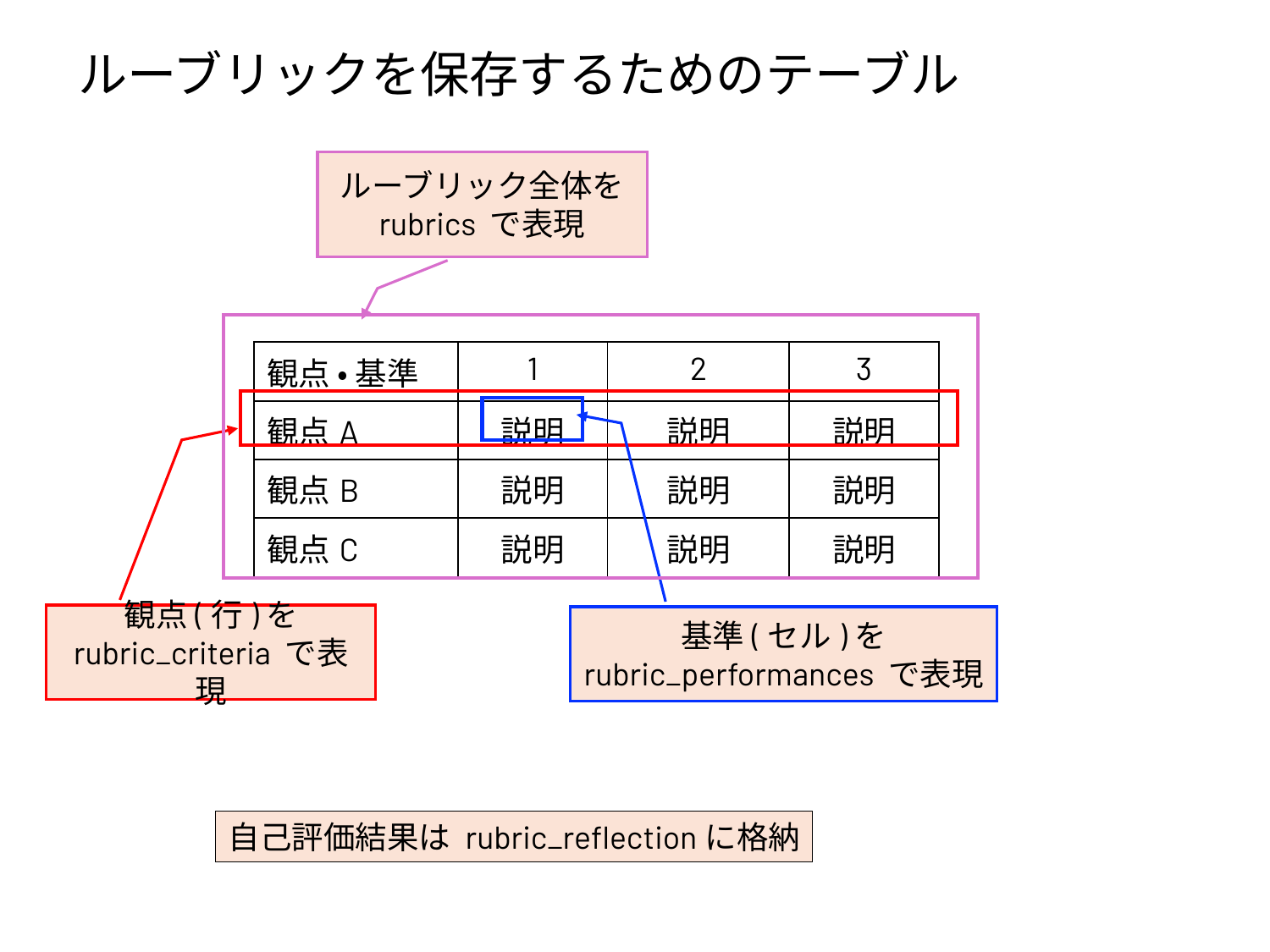

# ルーブリックを保存するためのテーブル
ルーブリック全体を
rubrics で表現

| 観点 ・ 基準 | 1 | 2 | 3 |
| --- | --- | --- | --- |
| 観点A | 説明 | 説明 | 説明 |
| 観点B | 説明 | 説明 | 説明 |
| 観点C | 説明 | 説明 | 説明 |

観点(行)を
rubric_criteria で表現
基準(セル)を
rubric_performances で表現
自己評価結果は rubric_reflectionに格納